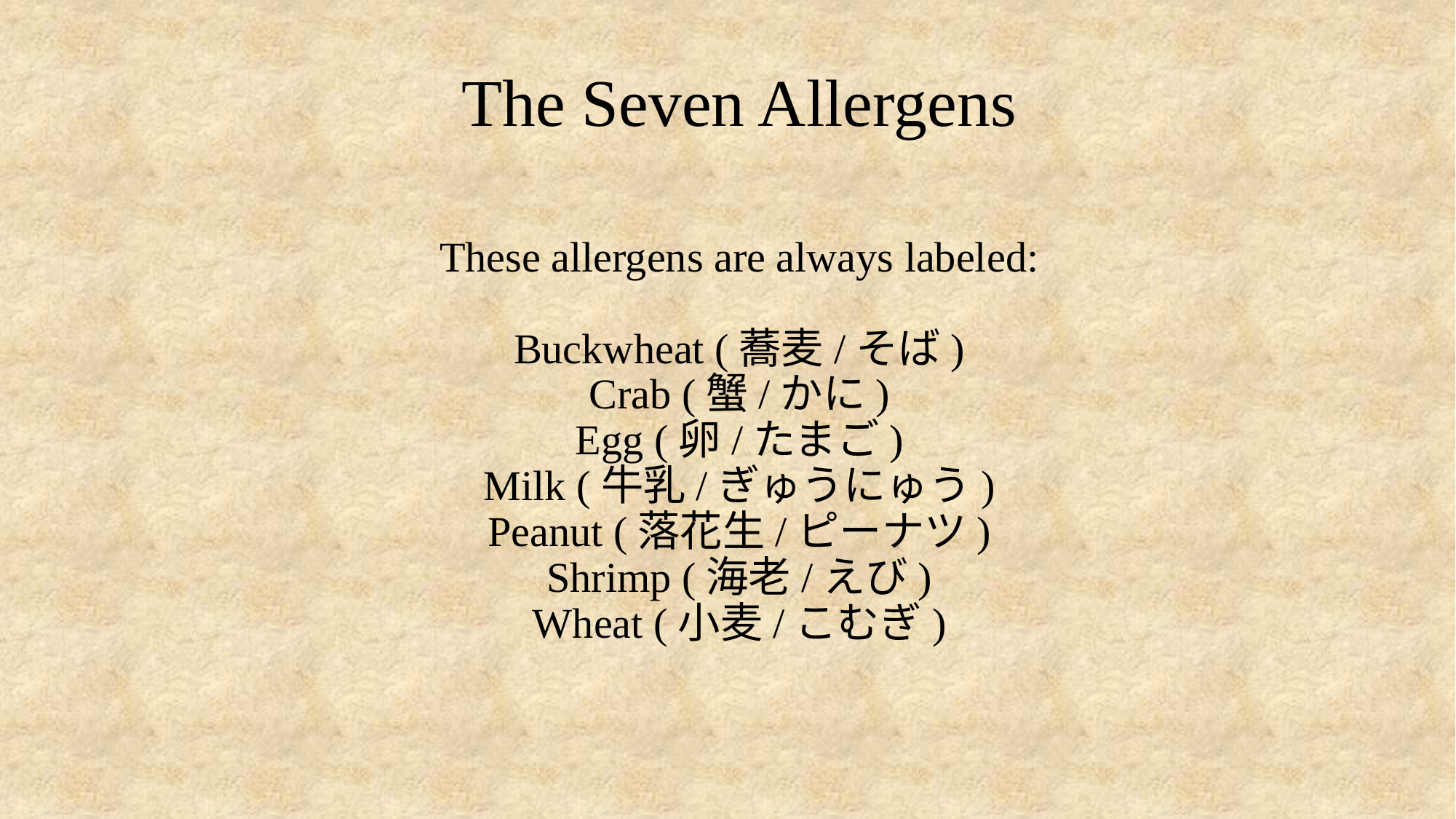

# The Seven Allergens
These allergens are always labeled:

Buckwheat (蕎麦/そば)
Crab (蟹/かに)
Egg (卵/たまご)
Milk (牛乳/ぎゅうにゅう)
Peanut (落花生/ピーナツ)
Shrimp (海老/えび)
Wheat (小麦/こむぎ)